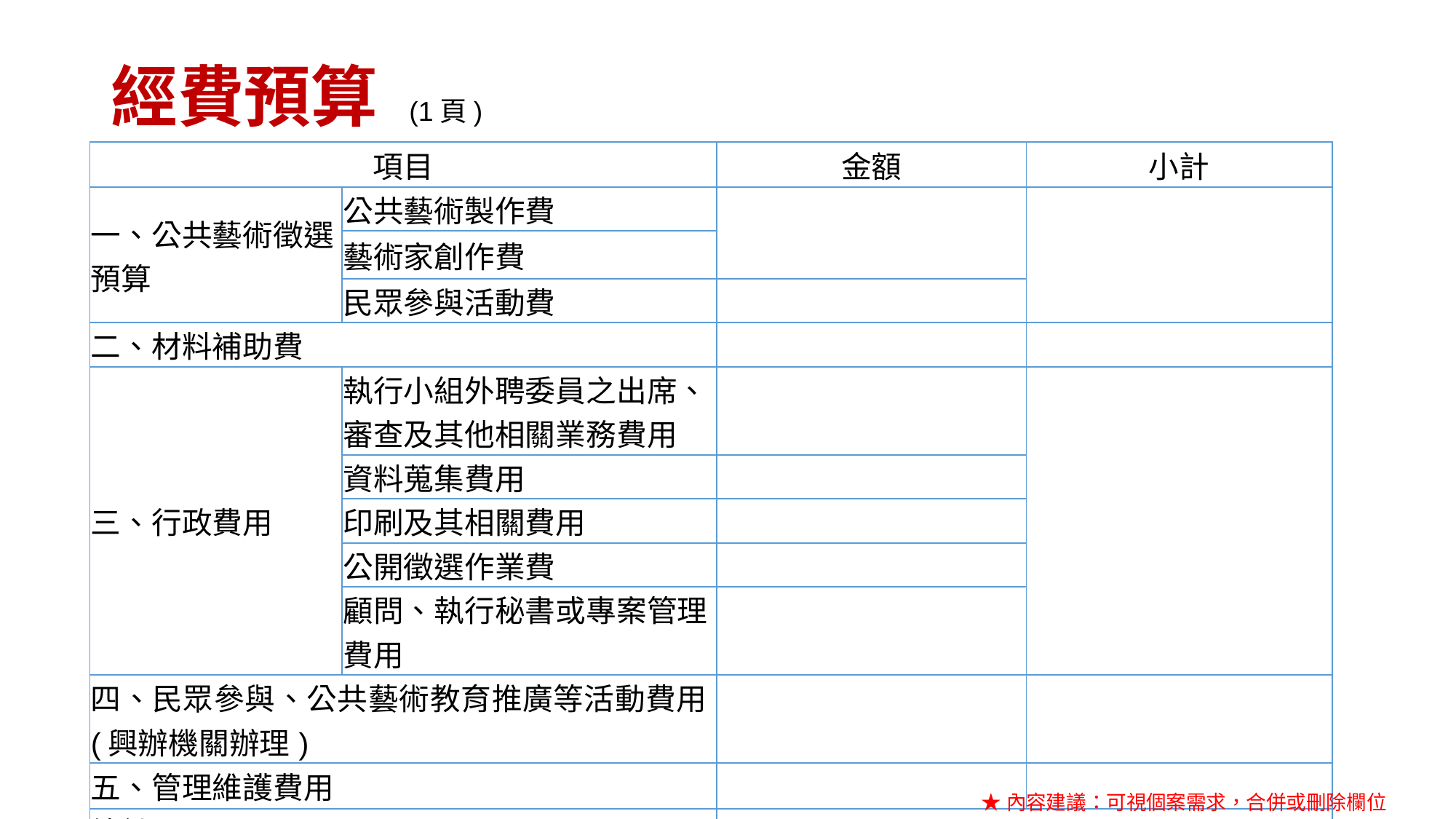

# 經費預算 (1頁)
| 項目 |  | 金額 | 小計 |
| --- | --- | --- | --- |
| 一、公共藝術徵選預算 | 公共藝術製作費 |  |  |
|  | 藝術家創作費 |  |  |
|  | 民眾參與活動費 |  |  |
| 二、材料補助費 |  |  |  |
| 三、行政費用 | 執行小組外聘委員之出席、審查及其他相關業務費用 |  |  |
|  | 資料蒐集費用 |  |  |
|  | 印刷及其相關費用 |  |  |
|  | 公開徵選作業費 |  |  |
|  | 顧問、執行秘書或專案管理費用 |  |  |
| 四、民眾參與、公共藝術教育推廣等活動費用(興辦機關辦理) |  |  |  |
| 五、管理維護費用 |  |  |  |
| 總計 |  |  |  |
★內容建議：可視個案需求，合併或刪除欄位